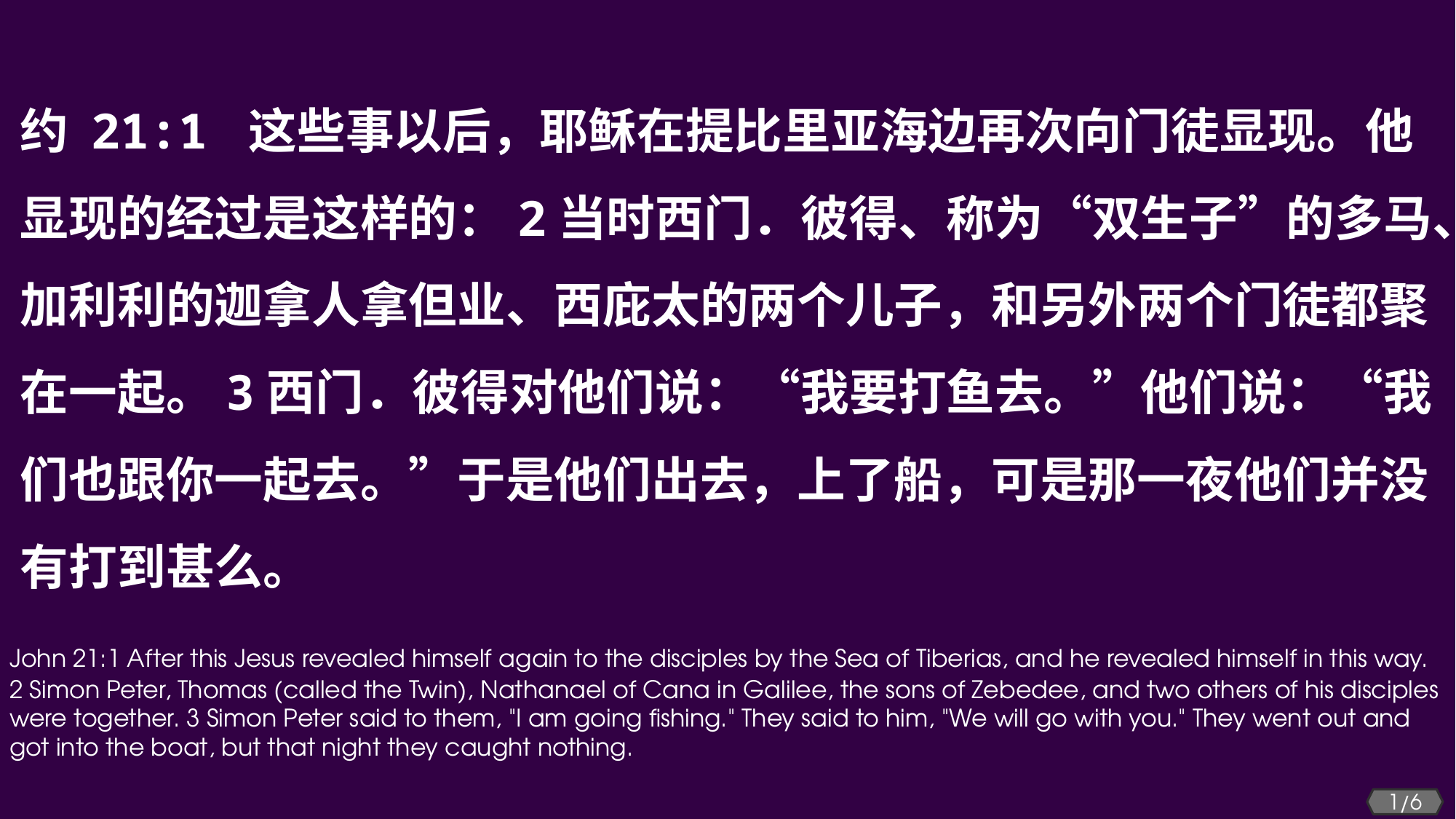

约 21:1 这些事以后，耶稣在提比里亚海边再次向门徒显现。他显现的经过是这样的：2当时西门．彼得、称为“双生子”的多马、加利利的迦拿人拿但业、西庇太的两个儿子，和另外两个门徒都聚在一起。3西门．彼得对他们说：“我要打鱼去。”他们说：“我们也跟你一起去。”于是他们出去，上了船，可是那一夜他们并没有打到甚么。

John 21:1 After this Jesus revealed himself again to the disciples by the Sea of Tiberias, and he revealed himself in this way.
2 Simon Peter, Thomas (called the Twin), Nathanael of Cana in Galilee, the sons of Zebedee, and two others of his disciples were together. 3 Simon Peter said to them, "I am going fishing." They said to him, "We will go with you." They went out and got into the boat, but that night they caught nothing.

1/6